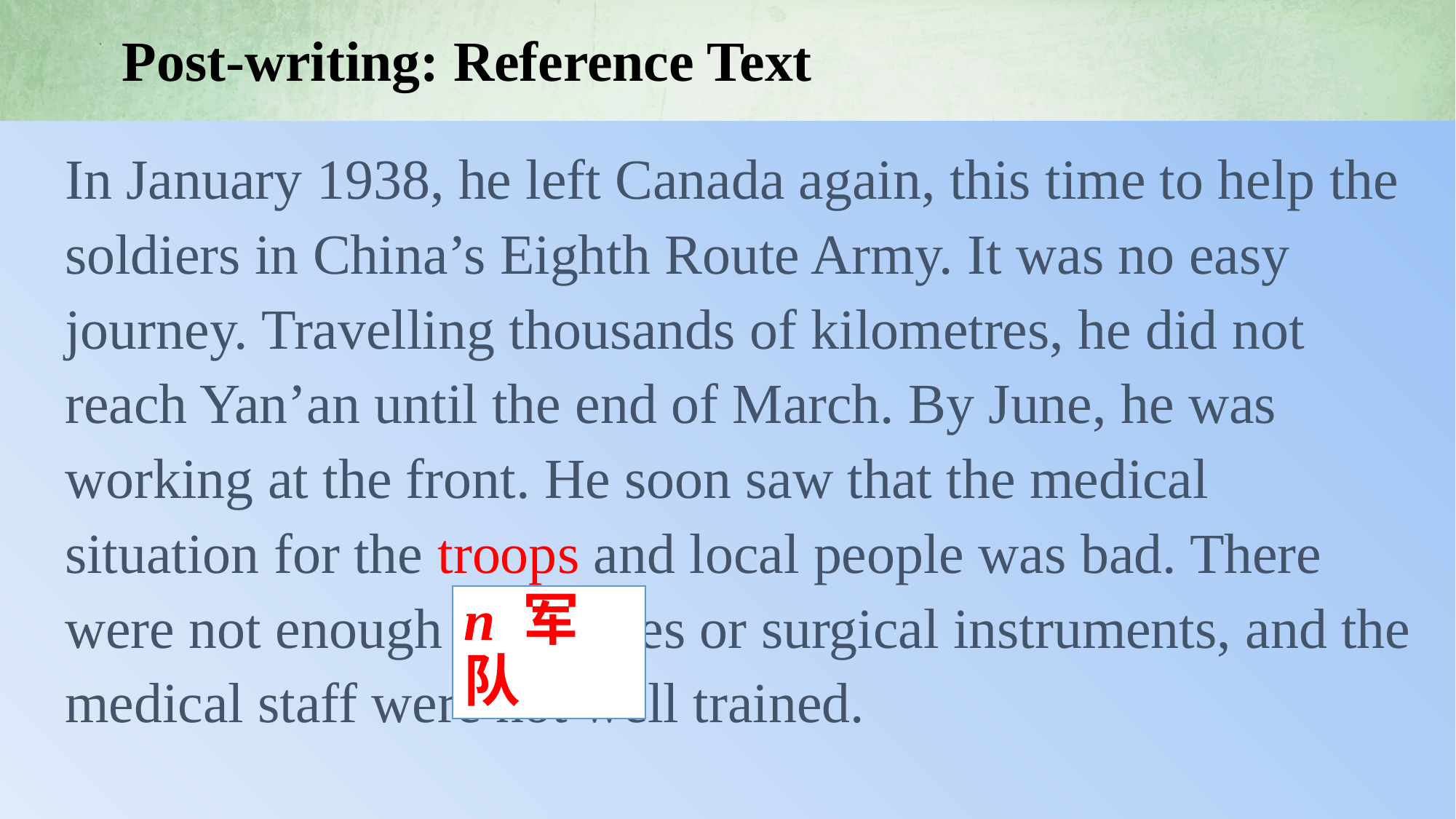

Post-writing: Reference Text

In January 1938, he left Canada again, this time to help the soldiers in China’s Eighth Route Army. It was no easy journey. Travelling thousands of kilometres, he did not reach Yan’an until the end of March. By June, he was working at the front. He soon saw that the medical situation for the troops and local people was bad. There were not enough medicines or surgical instruments, and the medical staff were not well trained.
n 军队